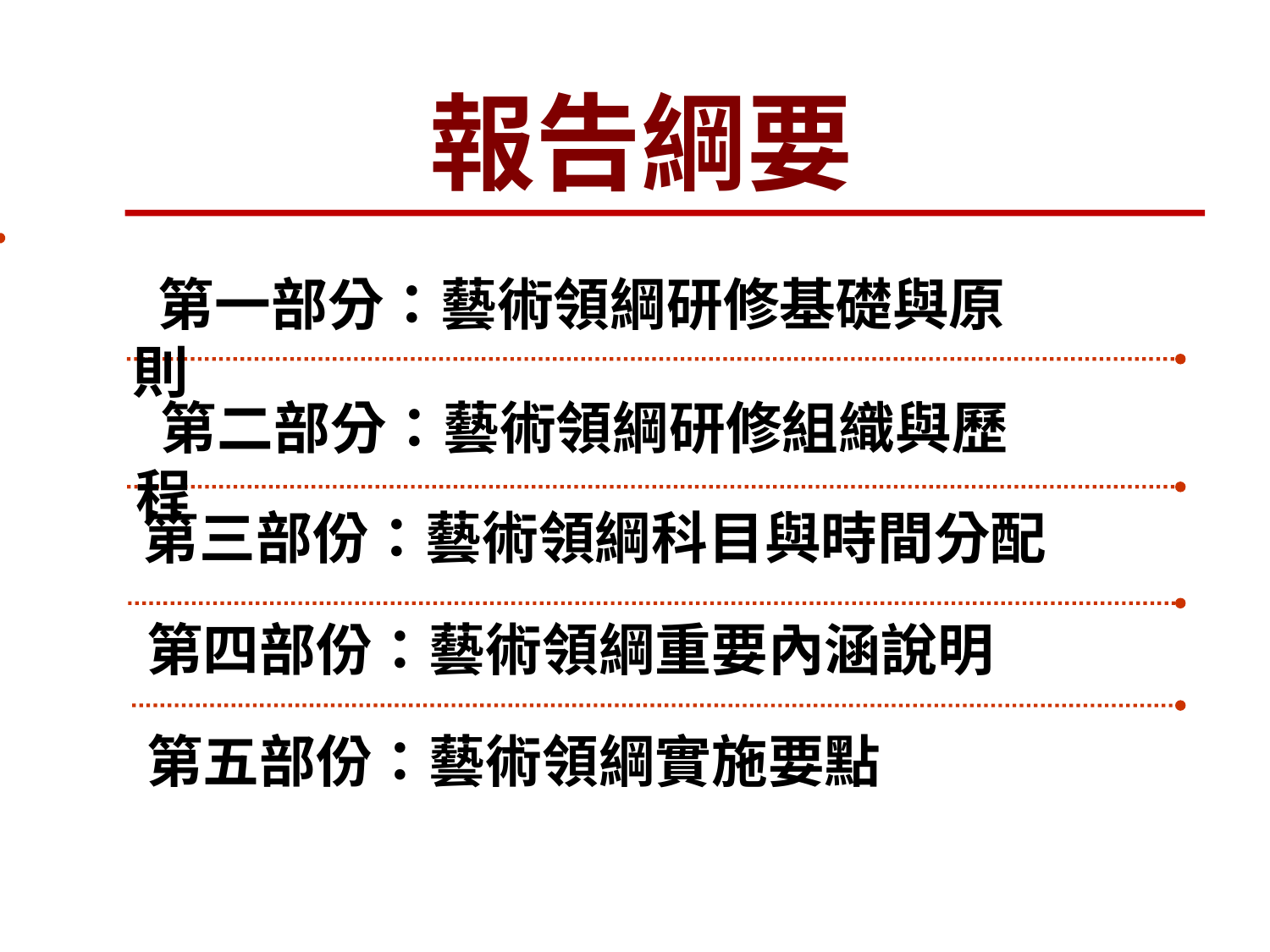

報告綱要

第一部分：藝術領綱研修基礎與原則

第二部分：藝術領綱研修組織與歷程

第三部份：藝術領綱科目與時間分配

第四部份：藝術領綱重要內涵說明

第五部份：藝術領綱實施要點